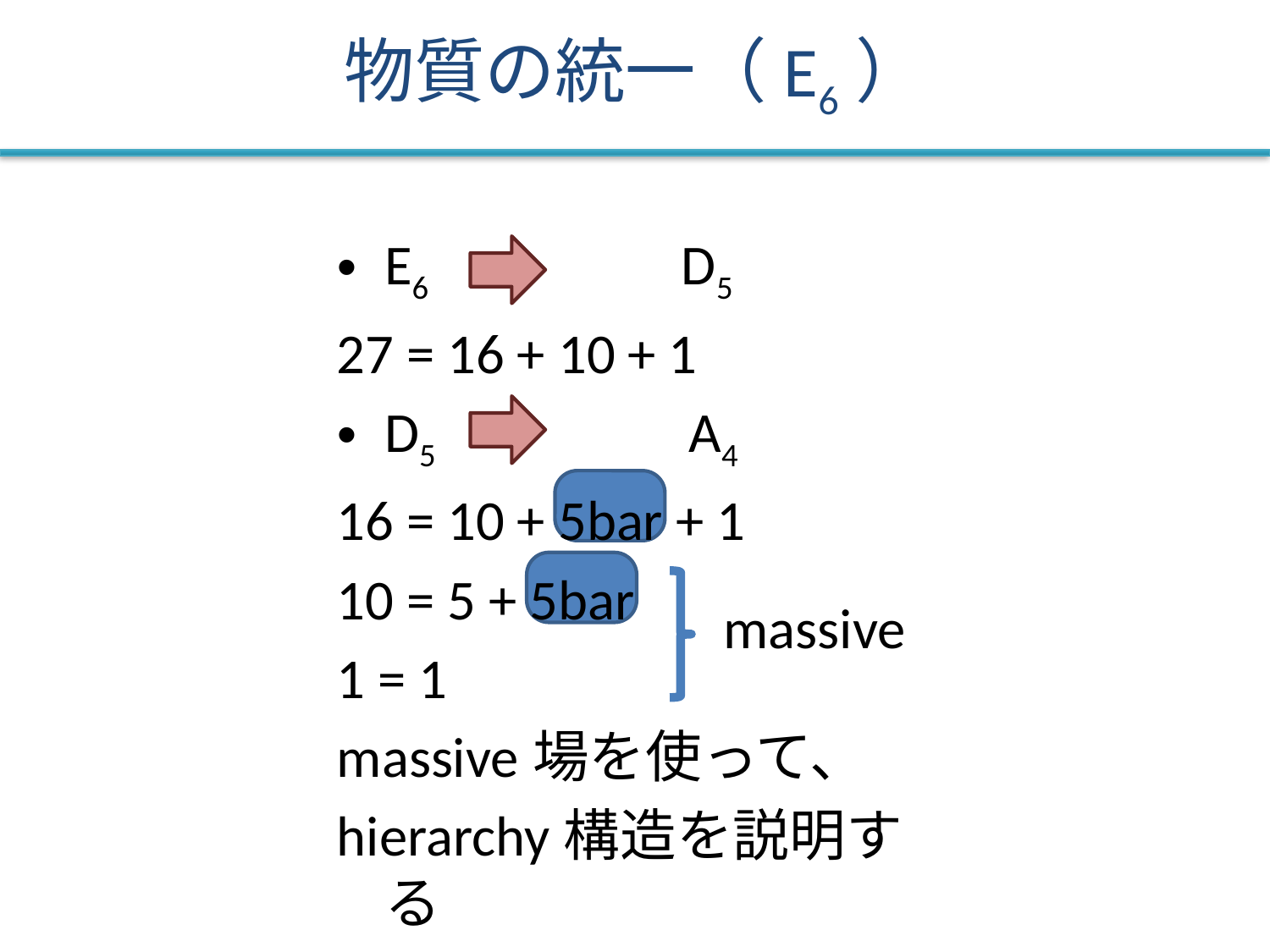

# 物質の統一（E6）
E6　　　　D5
27 = 16 + 10 + 1
D5　　　　A4
16 = 10 + 5bar + 1
10 = 5 + 5bar
1 = 1
massive場を使って、
hierarchy構造を説明する

massive